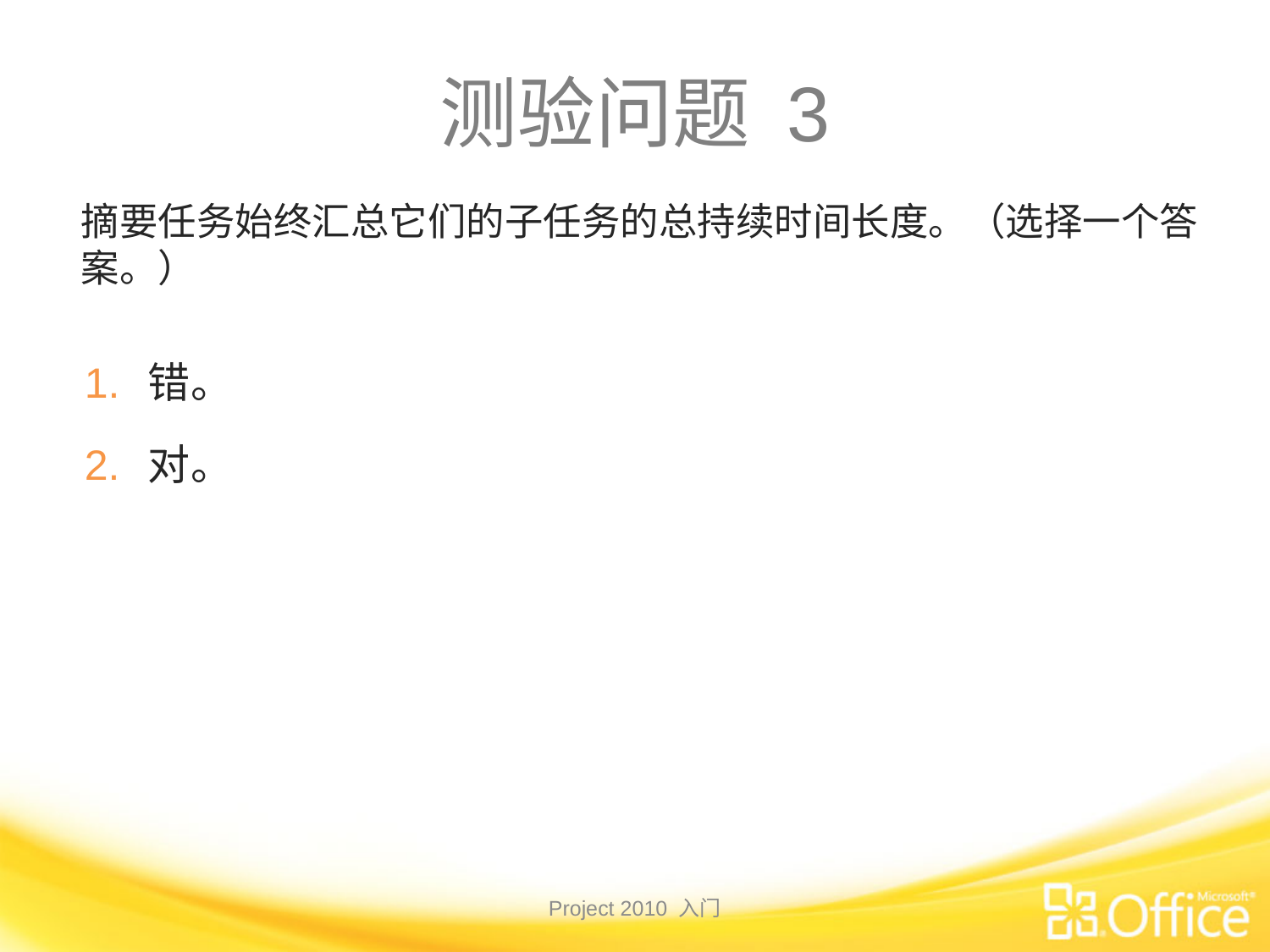

# 测验问题 3
摘要任务始终汇总它们的子任务的总持续时间长度。（选择一个答案。）
错。
对。
Project 2010 入门